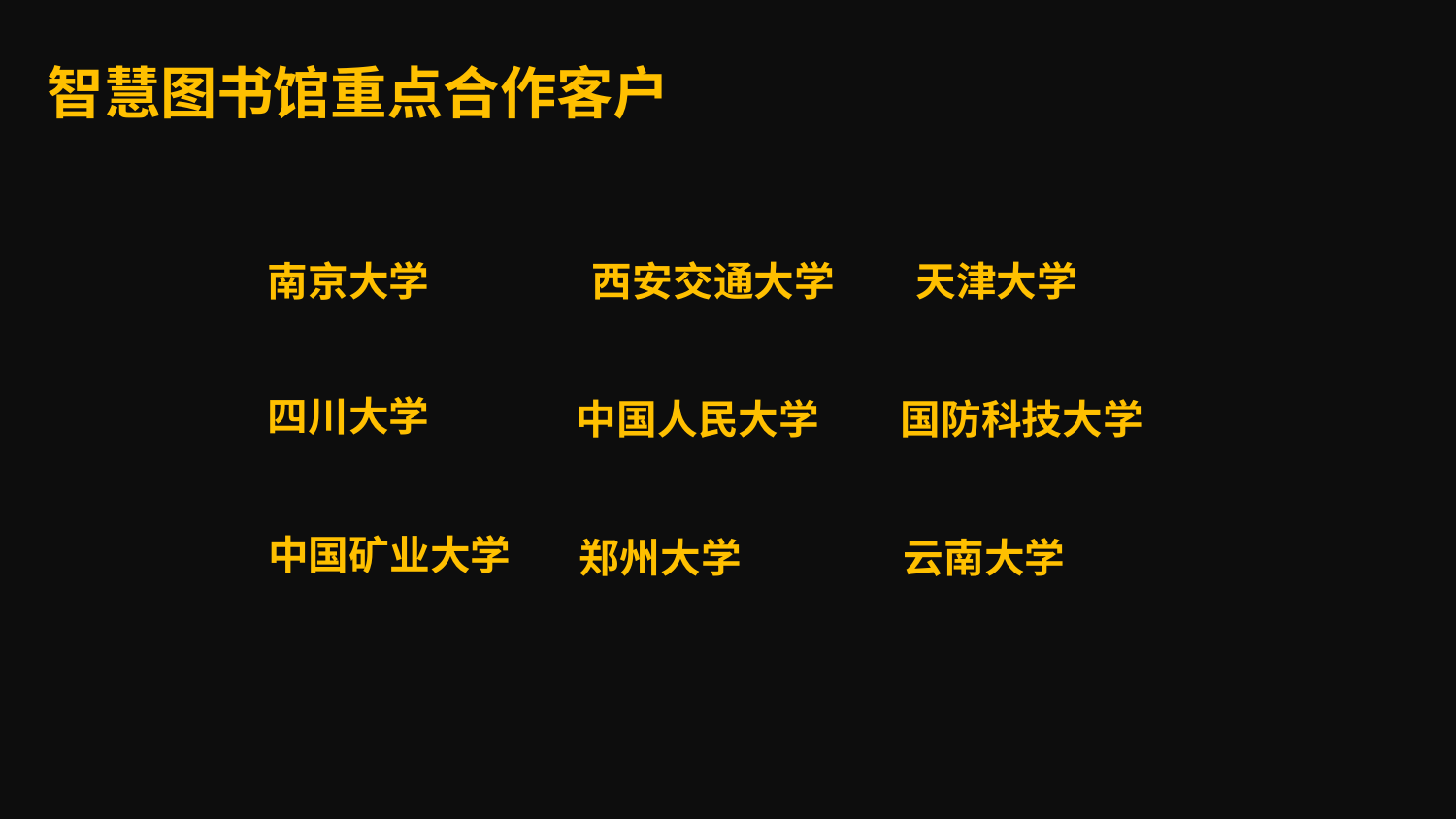

智慧图书馆重点合作客户

天津大学
南京大学
西安交通大学

四川大学
国防科技大学
中国人民大学

中国矿业大学
云南大学
郑州大学